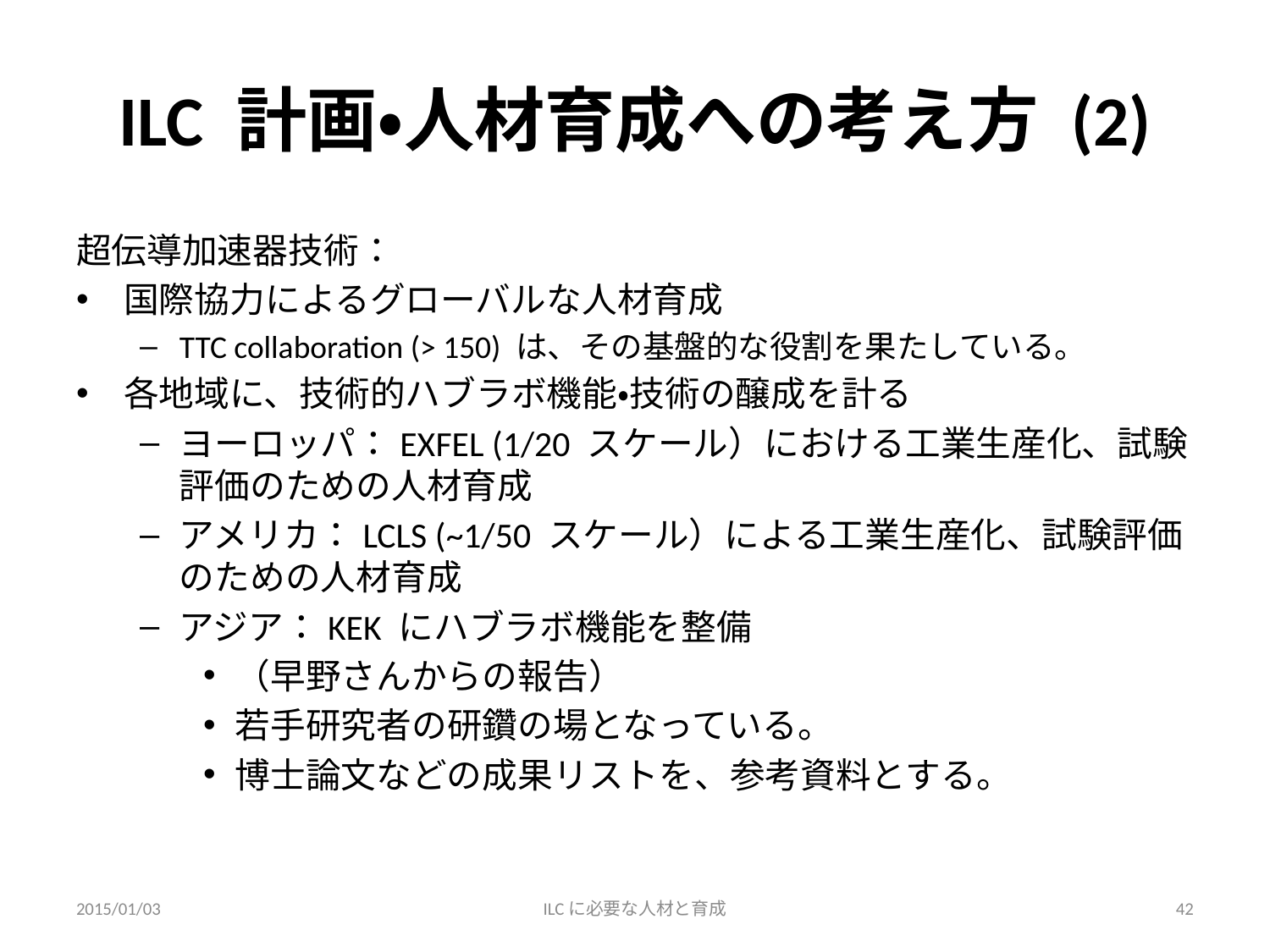

# ILC 計画・人材育成への考え方 (2)
超伝導加速器技術：
国際協力によるグローバルな人材育成
TTC collaboration (> 150) は、その基盤的な役割を果たしている。
各地域に、技術的ハブラボ機能・技術の醸成を計る
ヨーロッパ：EXFEL (1/20 スケール）における工業生産化、試験評価のための人材育成
アメリカ：LCLS (~1/50 スケール）による工業生産化、試験評価のための人材育成
アジア：KEK にハブラボ機能を整備
（早野さんからの報告）
若手研究者の研鑽の場となっている。
博士論文などの成果リストを、参考資料とする。
2015/01/03
ILCに必要な人材と育成
42